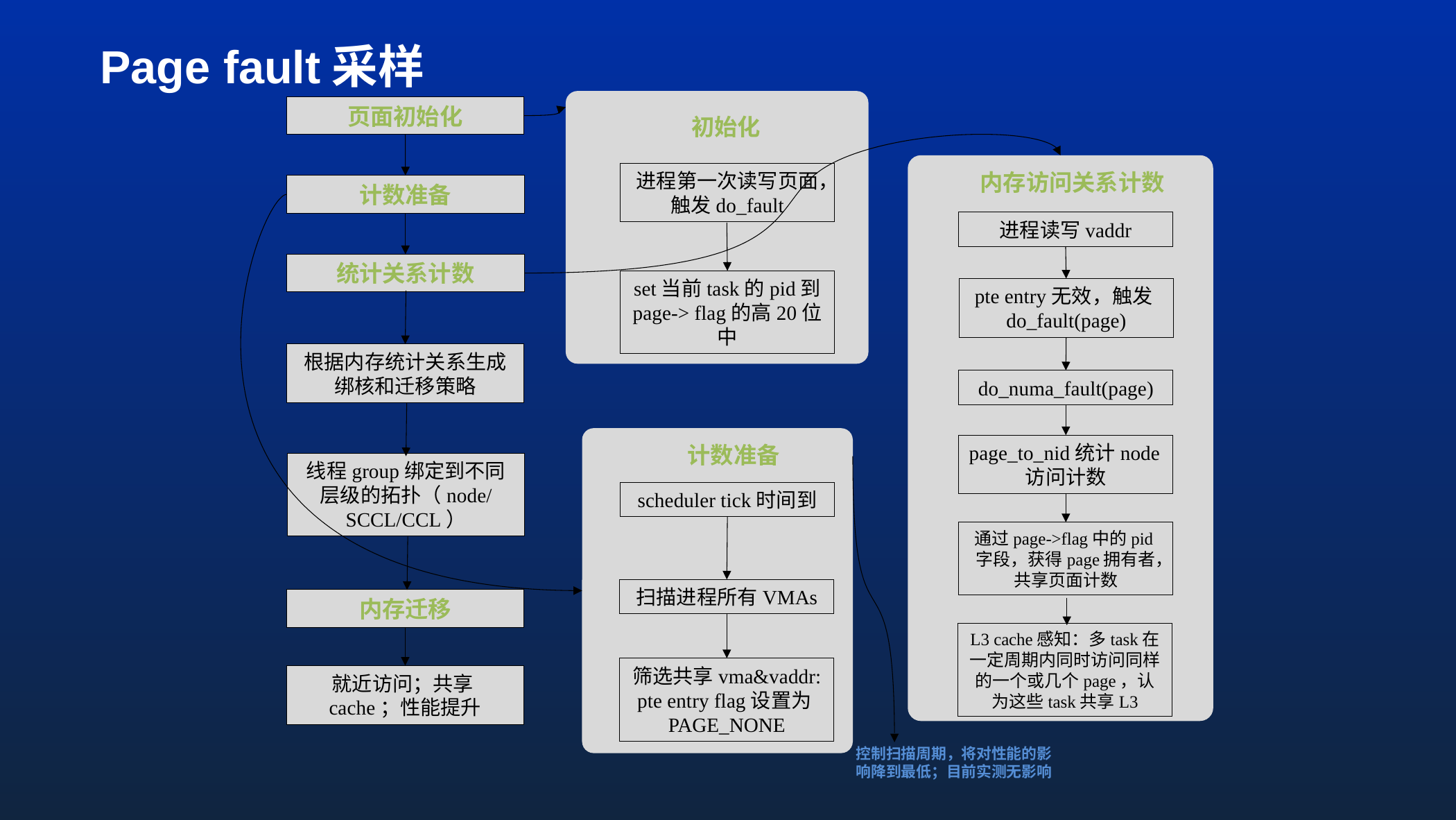

# Page fault采样

页面初始化
初始化

进程第一次读写页面，触发do_fault
内存访问关系计数
计数准备
进程读写vaddr
统计关系计数
set当前task的pid到
page-> flag的高20位中
pte entry无效，触发do_fault(page)
根据内存统计关系生成绑核和迁移策略
do_numa_fault(page)

page_to_nid统计node访问计数
计数准备
线程group绑定到不同层级的拓扑（node/SCCL/CCL）
scheduler tick时间到
通过page->flag中的pid字段，获得page拥有者，共享页面计数
扫描进程所有VMAs
内存迁移
L3 cache感知：多task在一定周期内同时访问同样的一个或几个page，认为这些task共享L3
筛选共享vma&vaddr:
pte entry flag设置为PAGE_NONE
就近访问；共享cache；性能提升
控制扫描周期，将对性能的影响降到最低；目前实测无影响